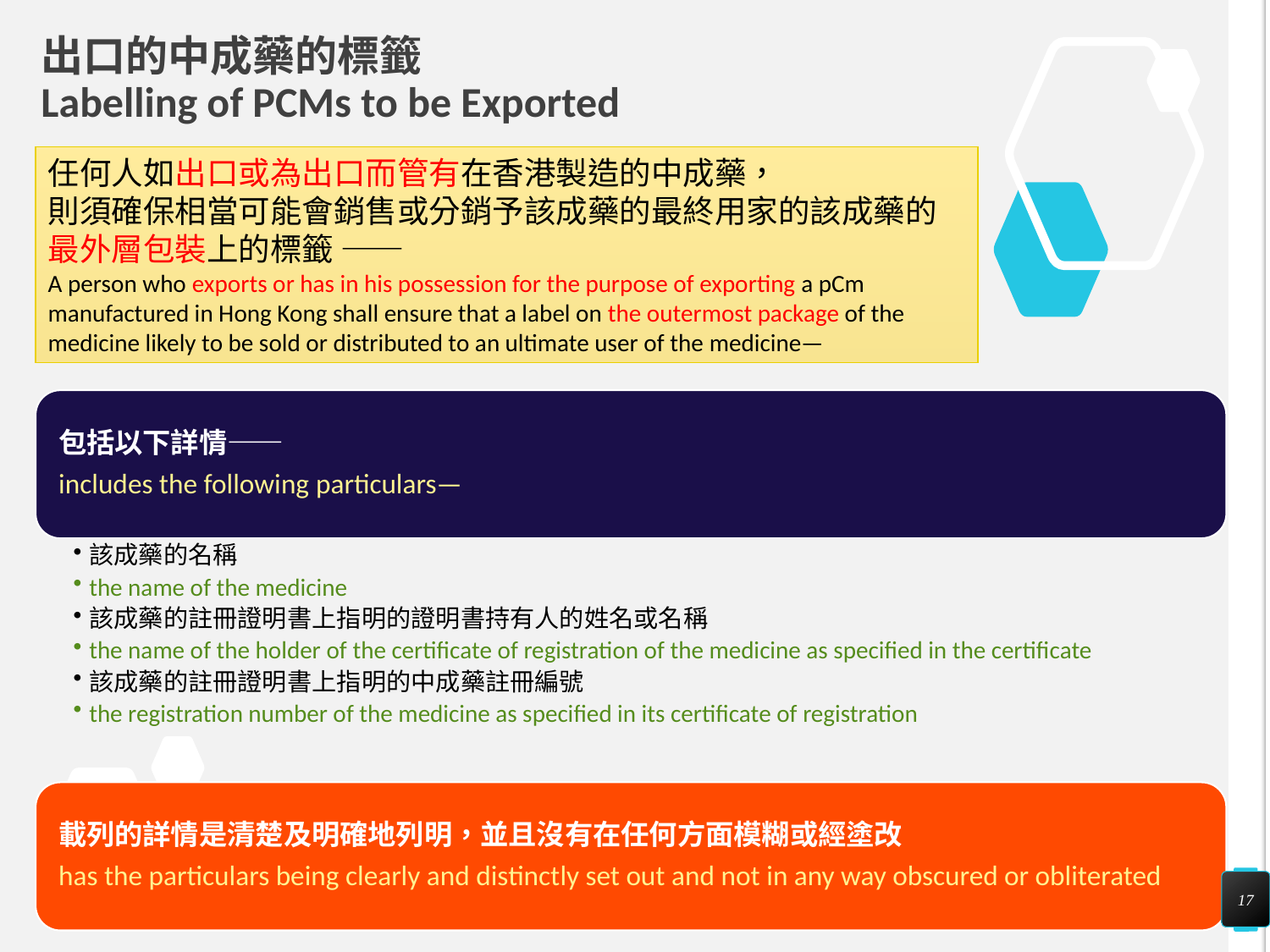

# 出口的中成藥的標籤 Labelling of PCMs to be Exported
任何人如出口或為出口而管有在香港製造的中成藥，
則須確保相當可能會銷售或分銷予該成藥的最終用家的該成藥的
最外層包裝上的標籤 ——
A person who exports or has in his possession for the purpose of exporting a pCm manufactured in Hong Kong shall ensure that a label on the outermost package of the medicine likely to be sold or distributed to an ultimate user of the medicine—
包括以下詳情——
includes the following particulars—
該成藥的名稱
the name of the medicine
該成藥的註冊證明書上指明的證明書持有人的姓名或名稱
the name of the holder of the certificate of registration of the medicine as specified in the certificate
該成藥的註冊證明書上指明的中成藥註冊編號
the registration number of the medicine as specified in its certificate of registration
載列的詳情是清楚及明確地列明，並且沒有在任何方面模糊或經塗改
has the particulars being clearly and distinctly set out and not in any way obscured or obliterated
17